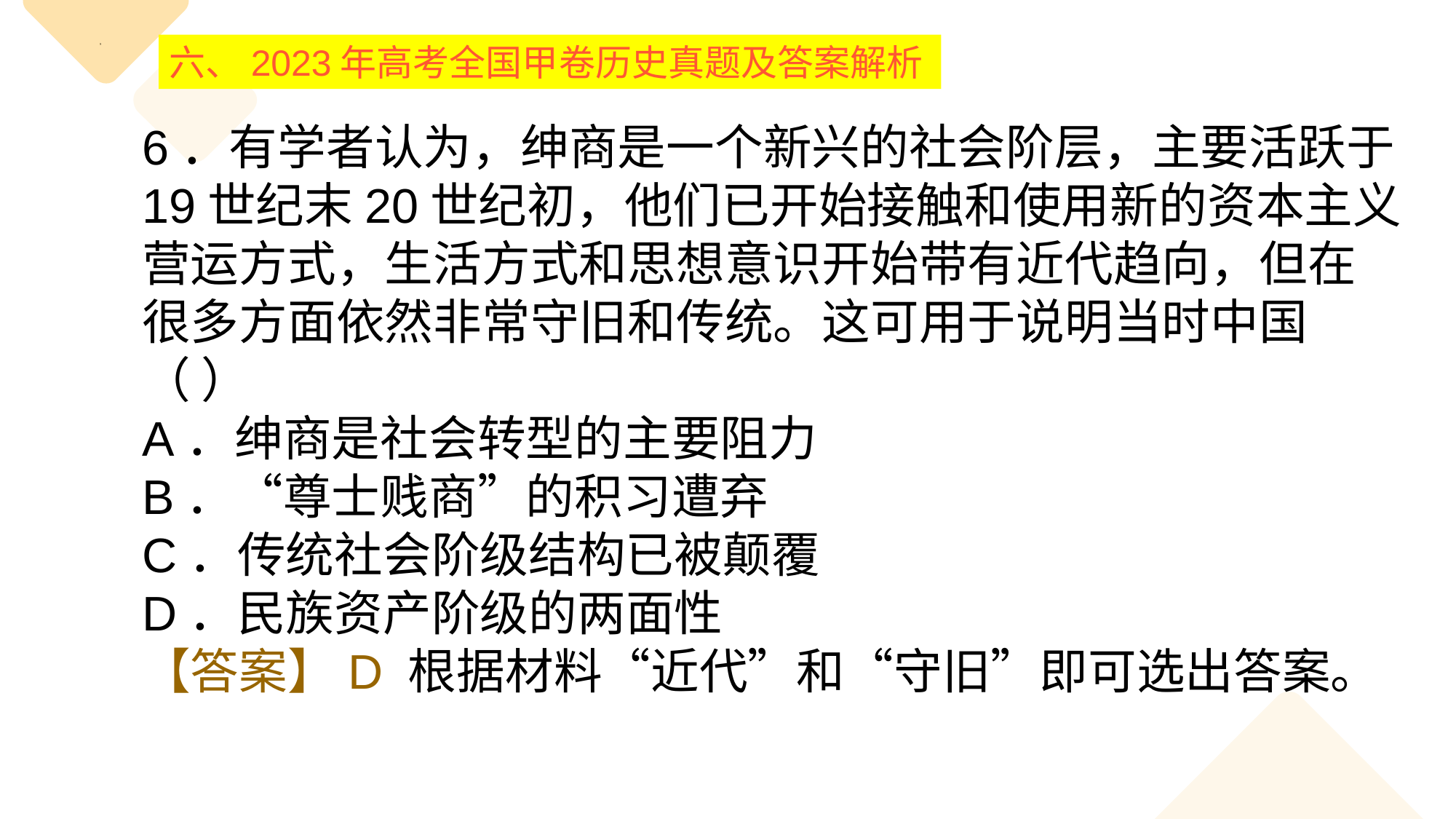

六、2023年高考全国甲卷历史真题及答案解析
6．有学者认为，绅商是一个新兴的社会阶层，主要活跃于19世纪末20世纪初，他们已开始接触和使用新的资本主义营运方式，生活方式和思想意识开始带有近代趋向，但在很多方面依然非常守旧和传统。这可用于说明当时中国（ ）
A．绅商是社会转型的主要阻力
B．“尊士贱商”的积习遭弃
C．传统社会阶级结构已被颠覆
D．民族资产阶级的两面性
【答案】D 根据材料“近代”和“守旧”即可选出答案。